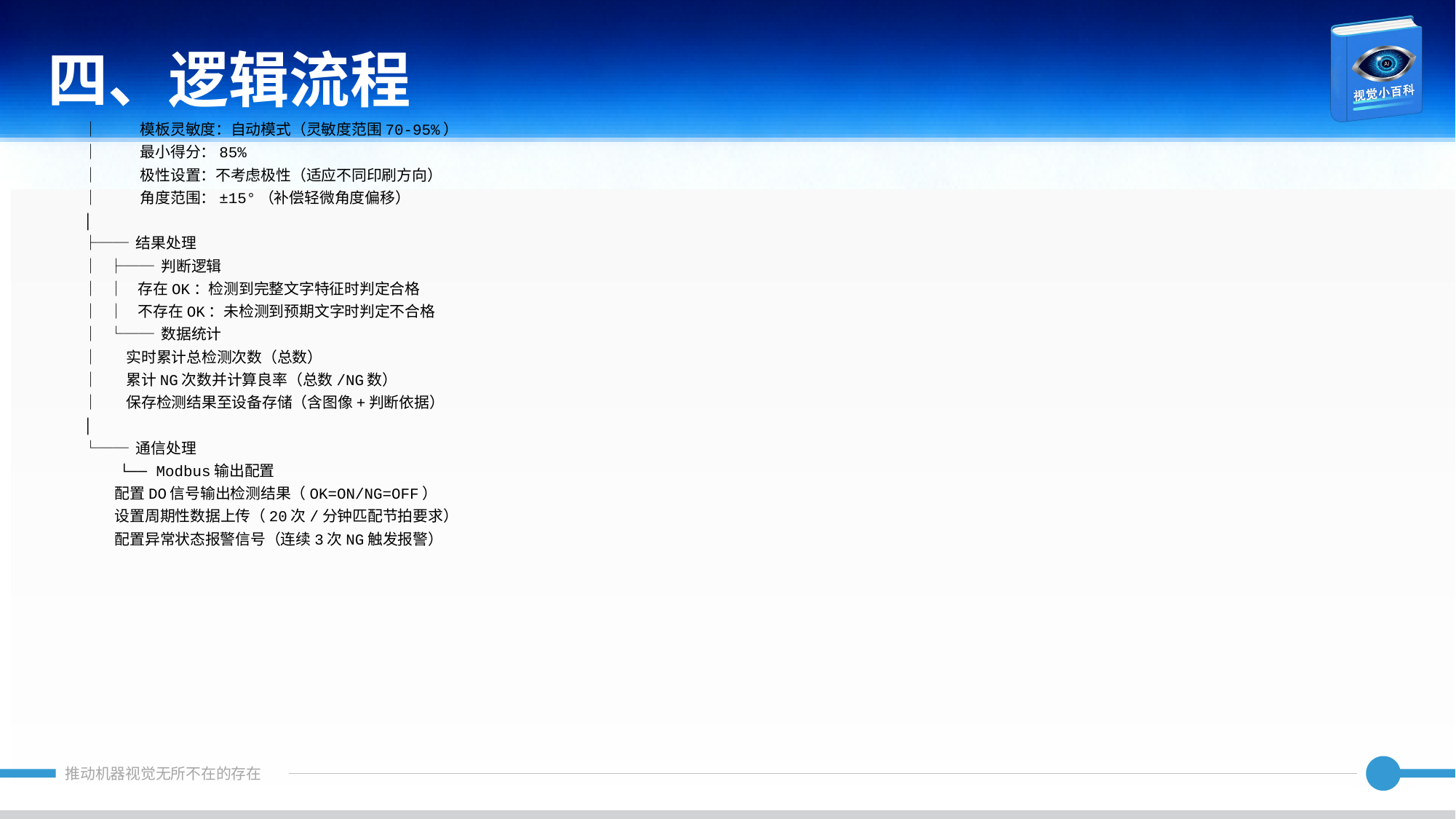

四、逻辑流程

│           模板灵敏度：自动模式（灵敏度范围70-95%）
│           最小得分：85%
│           极性设置：不考虑极性（适应不同印刷方向）
│           角度范围：±15°（补偿轻微角度偏移）
│
├── 结果处理
│   ├── 判断逻辑
│   │   存在OK：检测到完整文字特征时判定合格
│   │   不存在OK：未检测到预期文字时判定不合格
│   └── 数据统计
│       实时累计总检测次数（总数）
│       累计NG次数并计算良率（总数/NG数）
│       保存检测结果至设备存储（含图像+判断依据）
│
└── 通信处理
    └── Modbus输出配置
        配置DO信号输出检测结果（OK=ON/NG=OFF）
        设置周期性数据上传（20次/分钟匹配节拍要求）
        配置异常状态报警信号（连续3次NG触发报警）
9